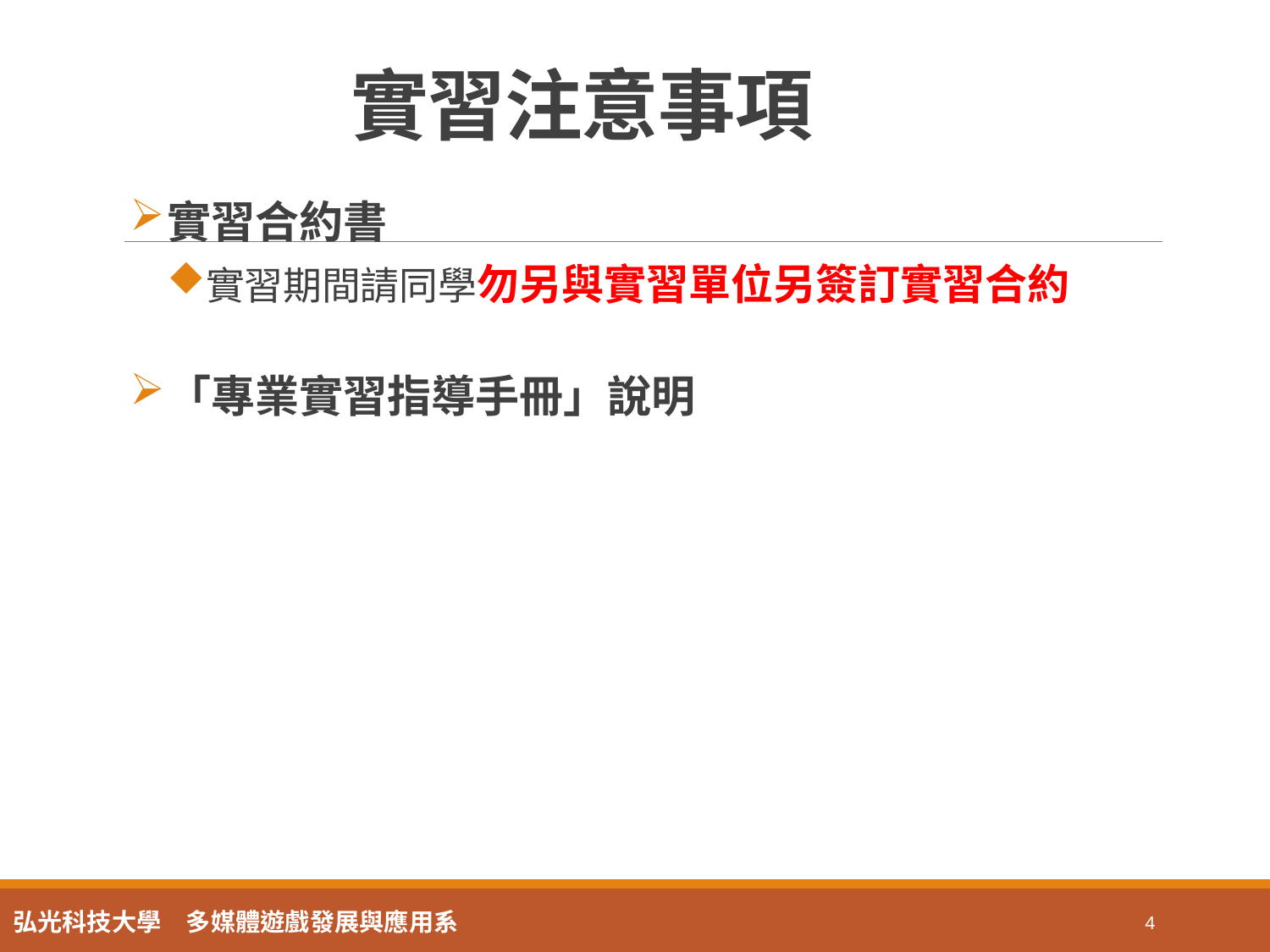

# 實習注意事項

實習合約書
實習期間請同學勿另與實習單位另簽訂實習合約

「專業實習指導手冊」說明

4